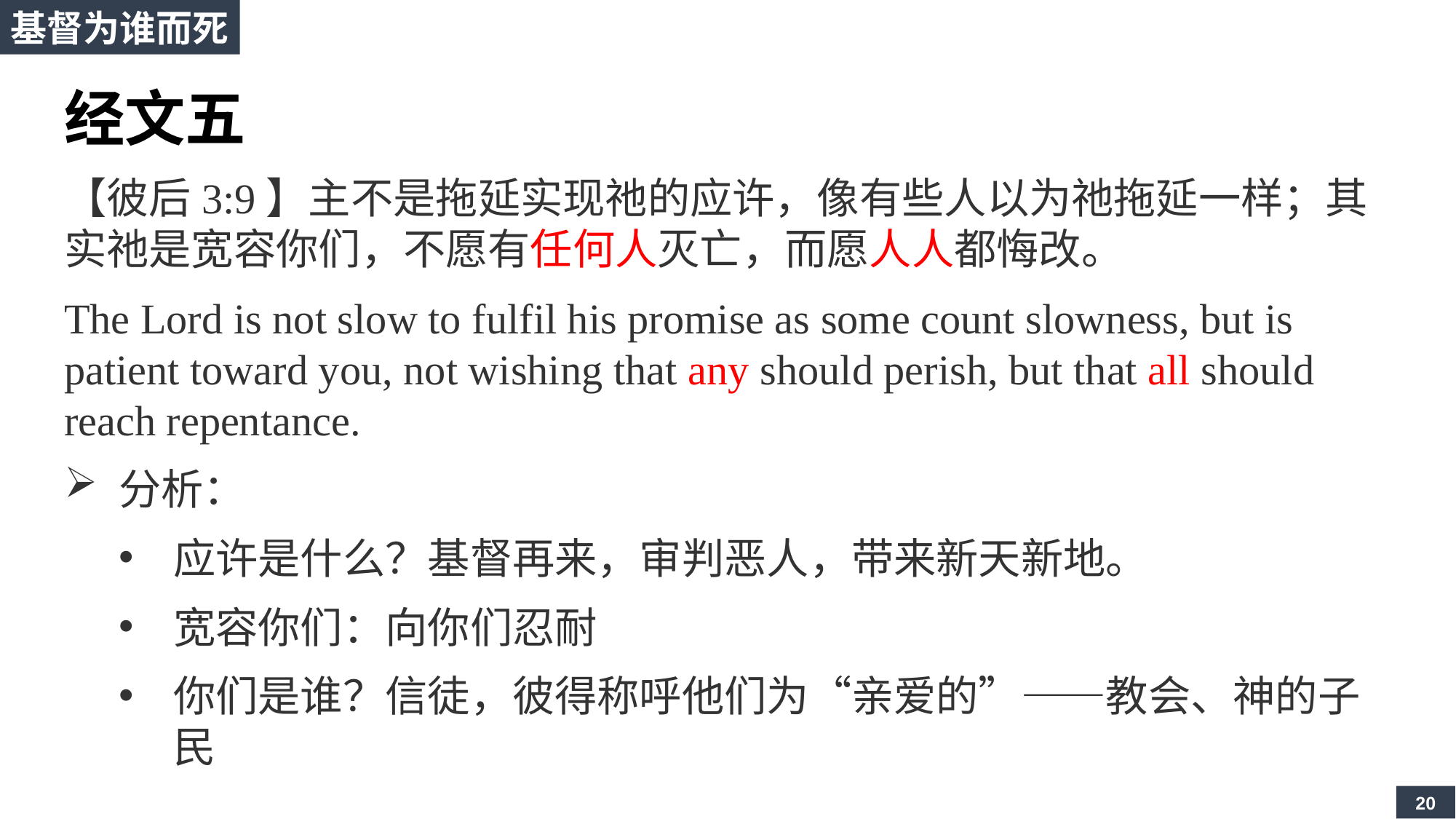

基督为谁而死
经文五
【彼后3:9】主不是拖延实现祂的应许，像有些人以为祂拖延一样；其实祂是宽容你们，不愿有任何人灭亡，而愿人人都悔改。
The Lord is not slow to fulfil his promise as some count slowness, but is patient toward you, not wishing that any should perish, but that all should reach repentance.
分析：
应许是什么？基督再来，审判恶人，带来新天新地。
宽容你们：向你们忍耐
你们是谁？信徒，彼得称呼他们为“亲爱的”——教会、神的子民
20